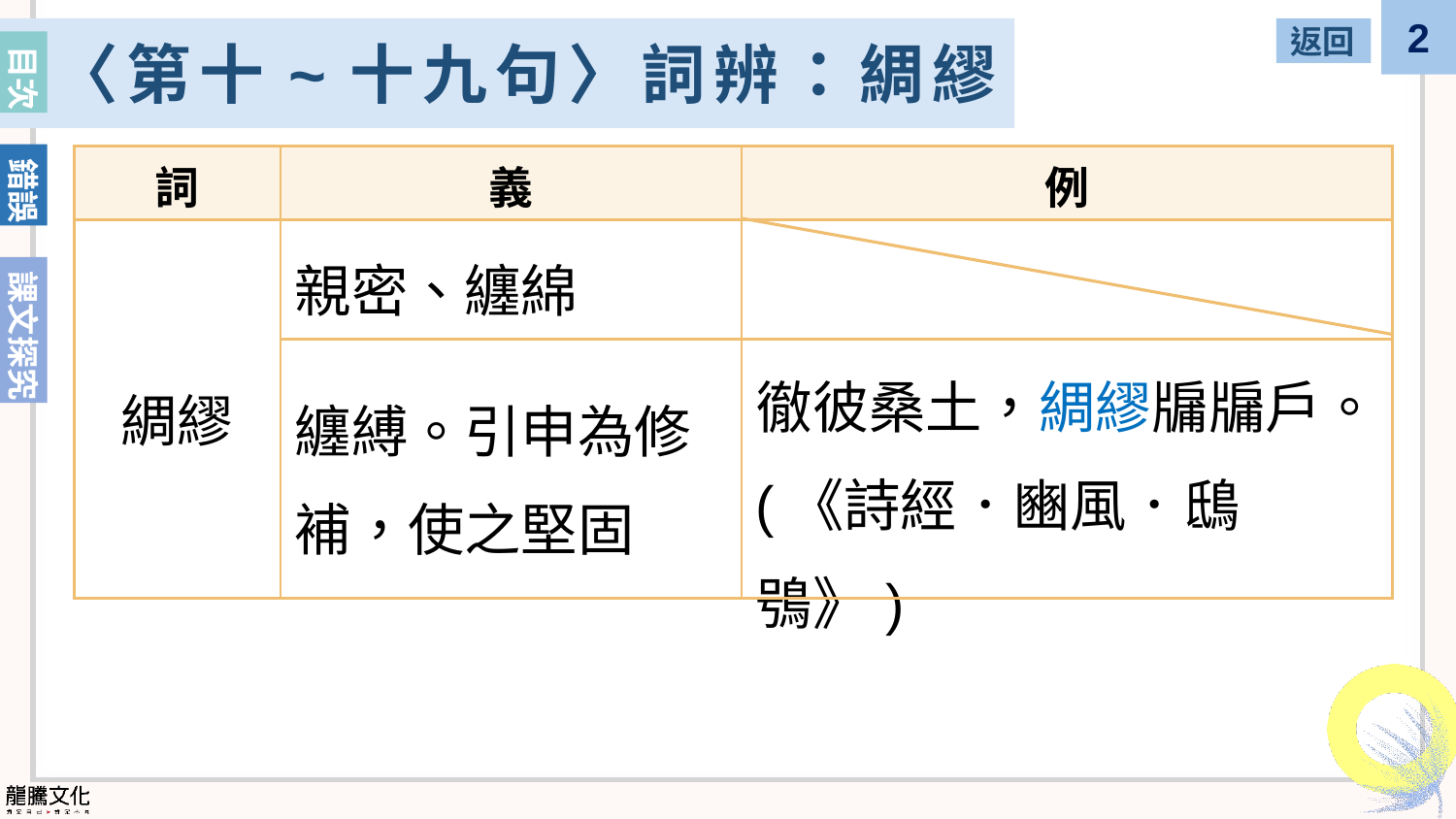

返回
〈第十~十九句〉詞辨：綢繆
目次
| 詞 | 義 | 例 |
| --- | --- | --- |
| 綢繆 | 親密、纏綿 |  |
|  | 纏縛。引申為修補，使之堅固 | 徹彼桑土，綢繆牖牖戶。 (《詩經．豳風．鴟鴞》) |